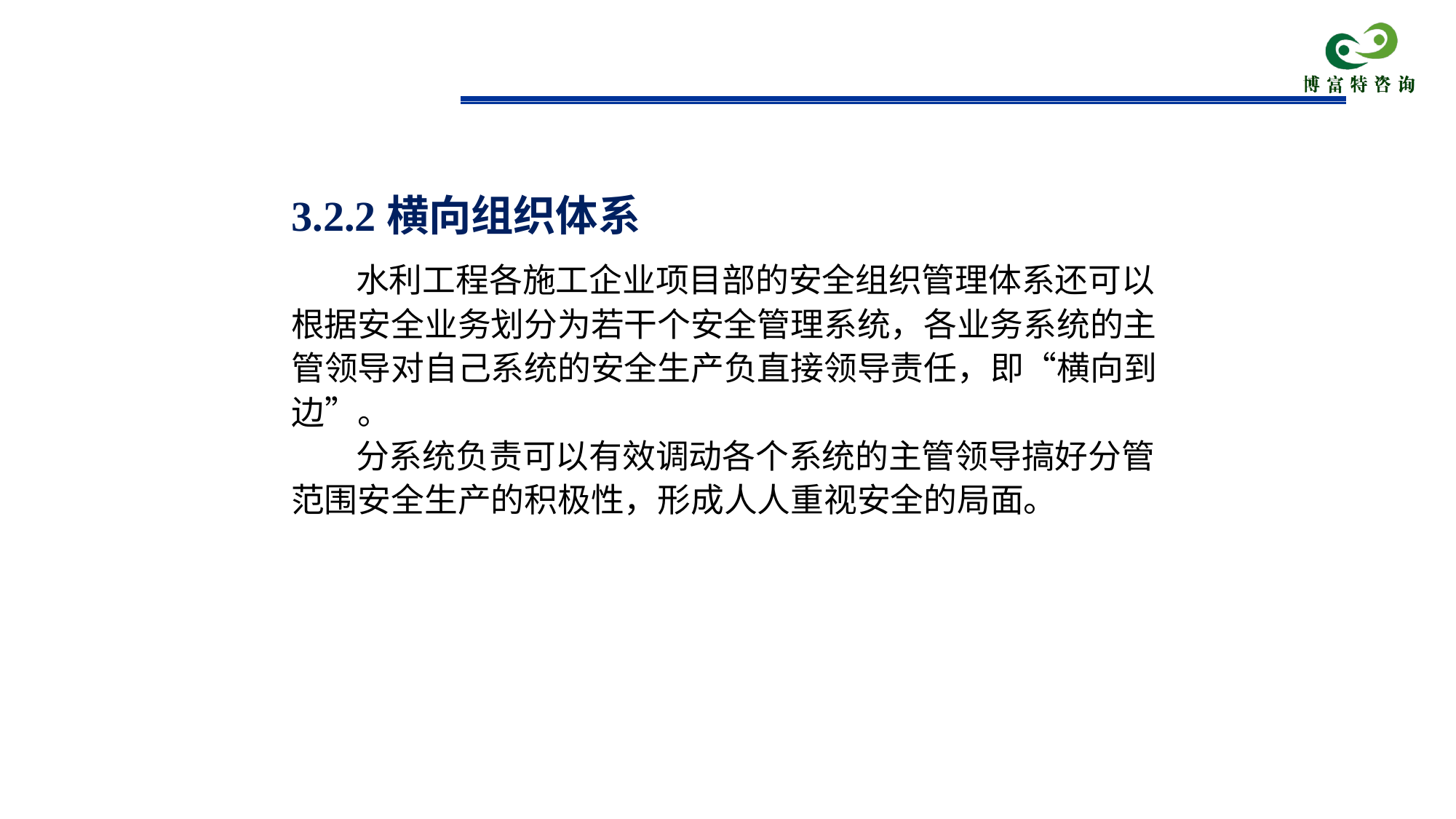

3.2.2横向组织体系
水利工程各施工企业项目部的安全组织管理体系还可以根据安全业务划分为若干个安全管理系统，各业务系统的主管领导对自己系统的安全生产负直接领导责任，即“横向到边”。
分系统负责可以有效调动各个系统的主管领导搞好分管范围安全生产的积极性，形成人人重视安全的局面。